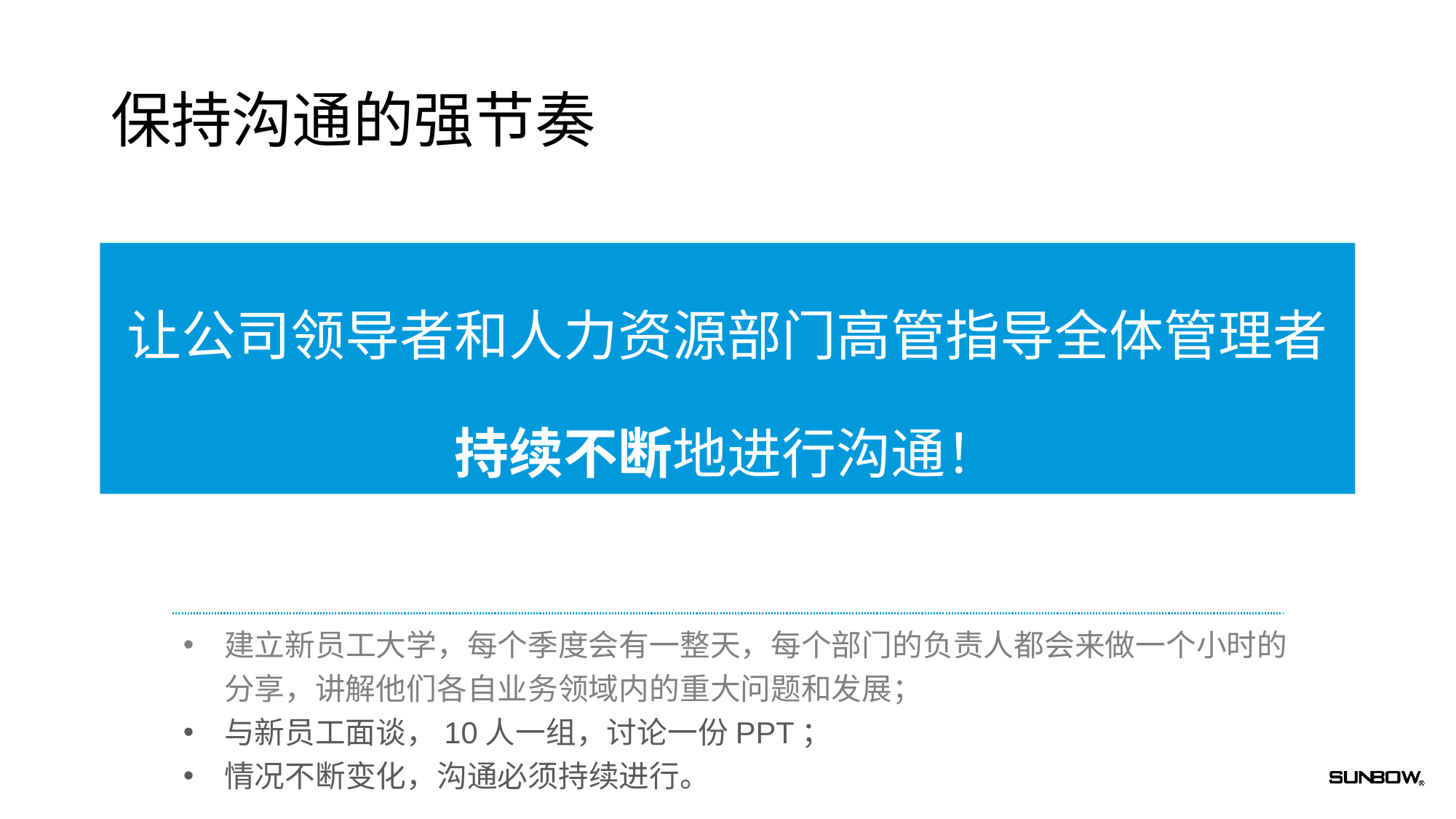

# 保持沟通的强节奏
让公司领导者和人力资源部门高管指导全体管理者持续不断地进行沟通！
建立新员工大学，每个季度会有一整天，每个部门的负责人都会来做一个小时的分享，讲解他们各自业务领域内的重大问题和发展；
与新员工面谈，10人一组，讨论一份PPT；
情况不断变化，沟通必须持续进行。
10